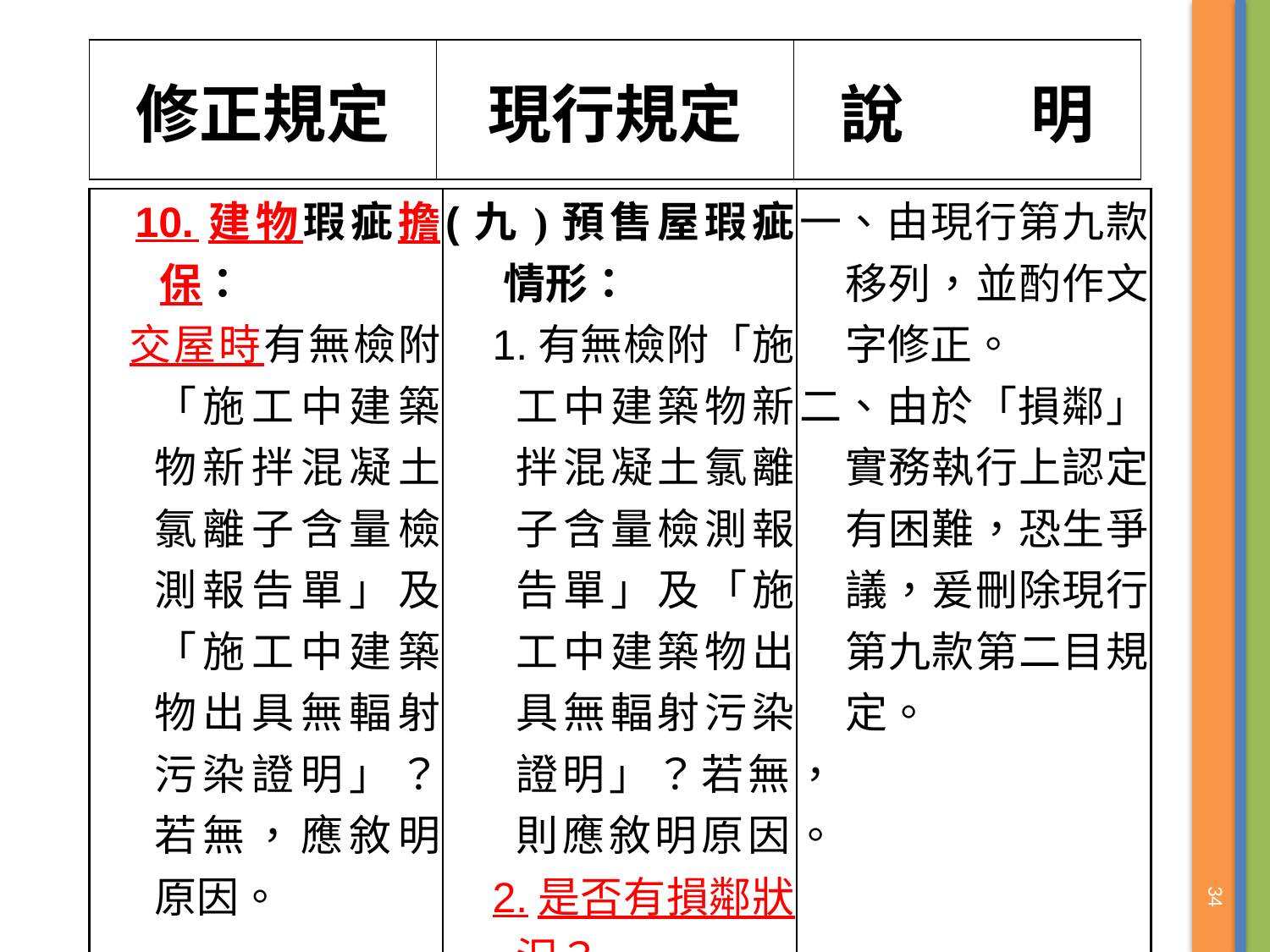

| 修正規定 | 現行規定 | 說　　明 |
| --- | --- | --- |
| 10.建物瑕疵擔保： 交屋時有無檢附「施工中建築物新拌混凝土氯離子含量檢測報告單」及「施工中建築物出具無輻射污染證明」？若無，應敘明原因。 | (九)預售屋瑕疵情形： 1.有無檢附「施工中建築物新拌混凝土氯離子含量檢測報告單」及「施工中建築物出具無輻射污染證明」？若無，則應敘明原因。 2.是否有損鄰狀況？ | 一、由現行第九款移列，並酌作文字修正。 二、由於「損鄰」實務執行上認定有困難，恐生爭議，爰刪除現行第九款第二目規定。 |
| --- | --- | --- |
34